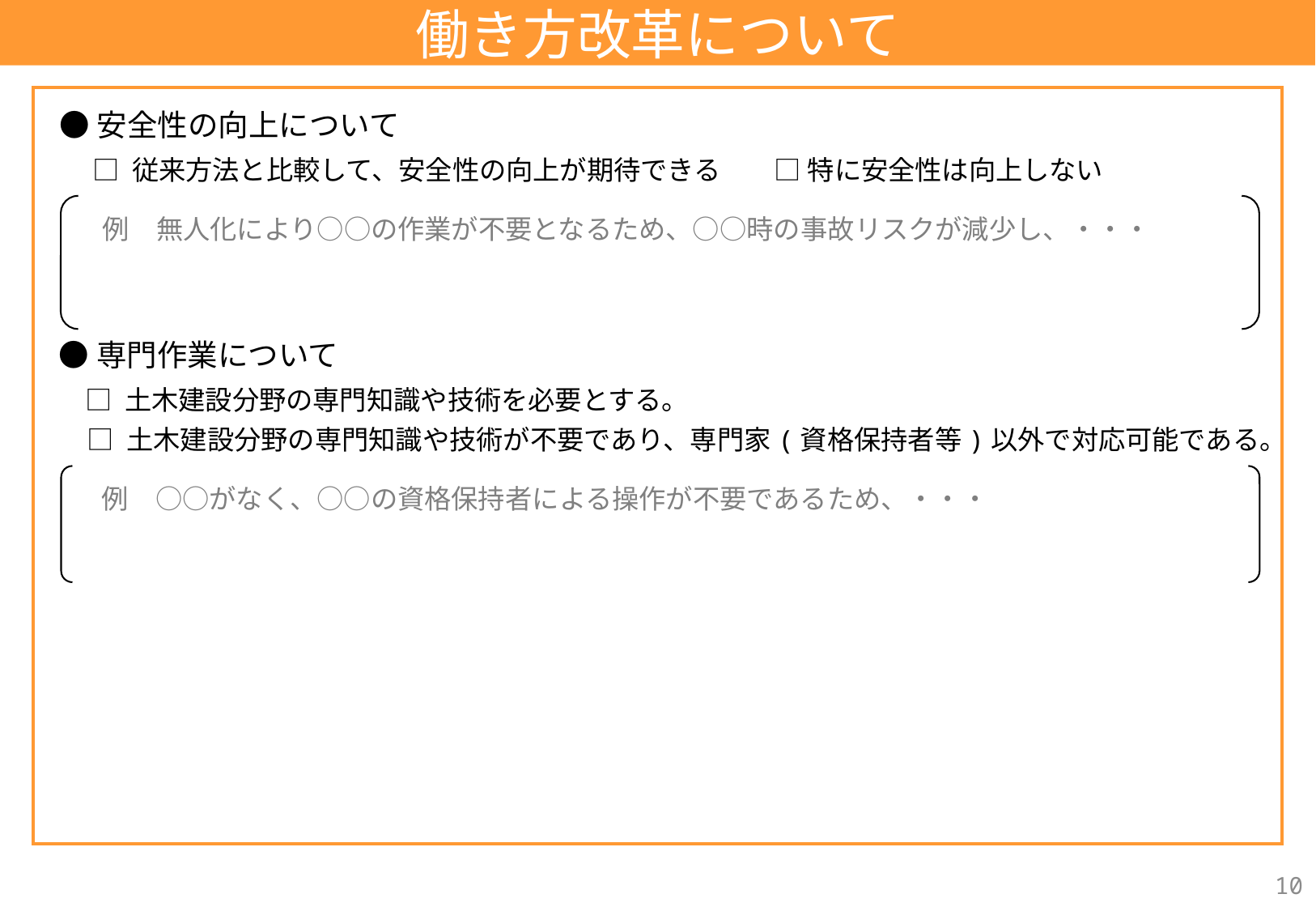

働き方改革について

●安全性の向上について
□ 従来方法と比較して、安全性の向上が期待できる　　□ 特に安全性は向上しない

例　無人化により○○の作業が不要となるため、○○時の事故リスクが減少し、・・・
●専門作業について
□ 土木建設分野の専門知識や技術を必要とする。
□ 土木建設分野の専門知識や技術が不要であり、専門家(資格保持者等)以外で対応可能である。

例　○○がなく、○○の資格保持者による操作が不要であるため、・・・
10